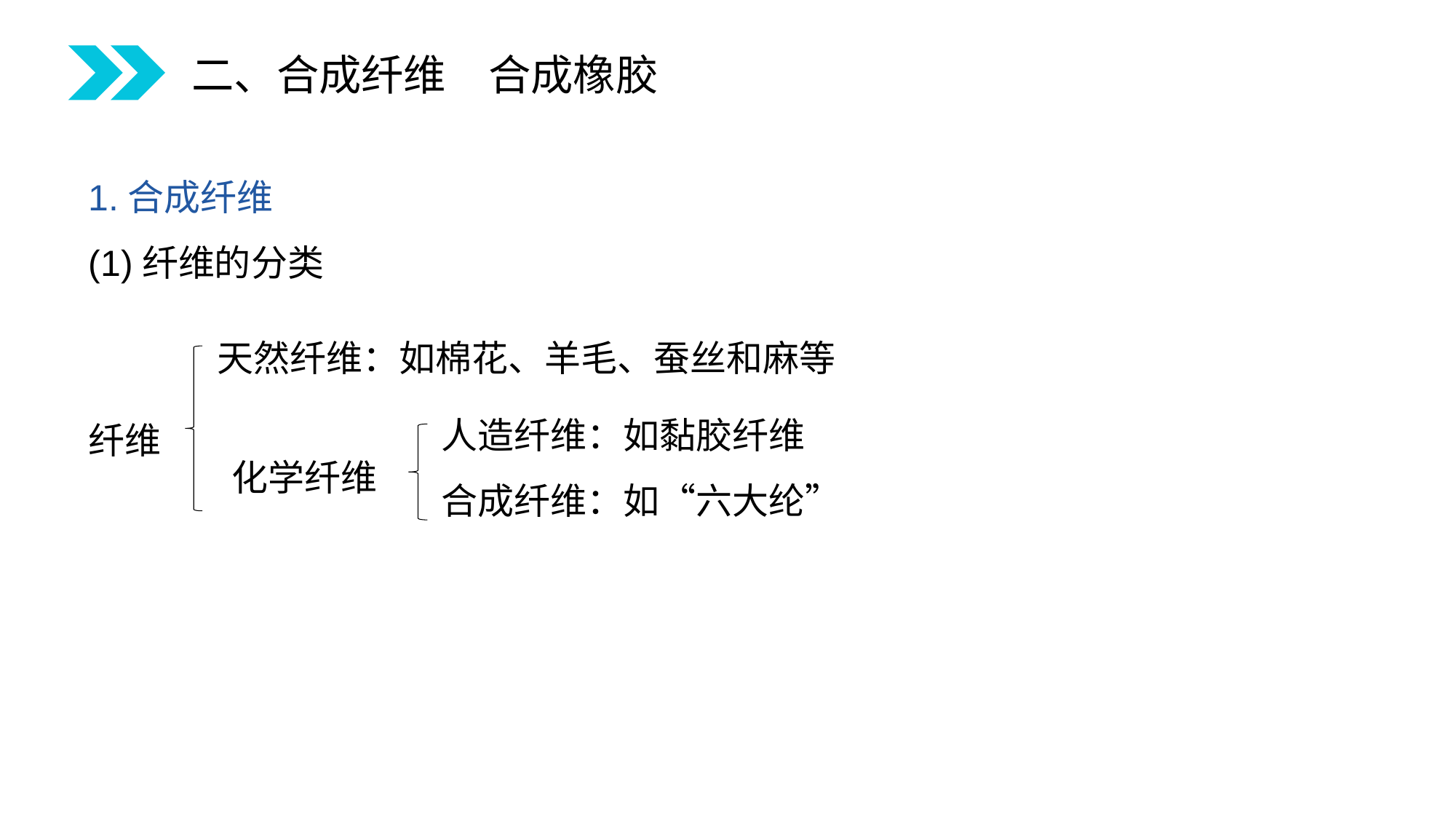

二、合成纤维　合成橡胶
1.合成纤维
(1)纤维的分类
天然纤维：如棉花、羊毛、蚕丝和麻等

人造纤维：如黏胶纤维
合成纤维：如“六大纶”
纤维

化学纤维